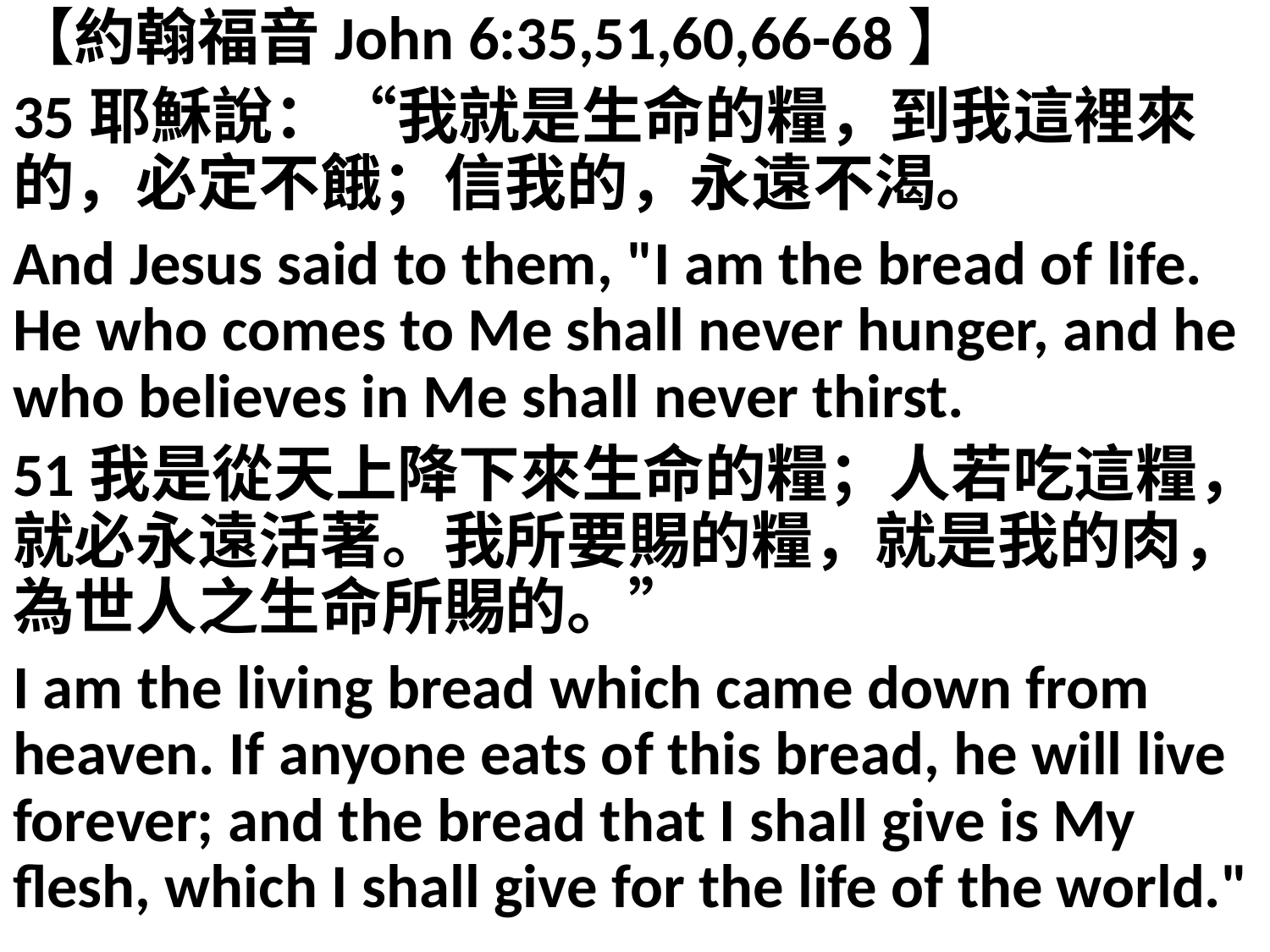

【約翰福音John 6:35,51,60,66-68】
35耶穌說：“我就是生命的糧，到我這裡來的，必定不餓；信我的，永遠不渴。
And Jesus said to them, "I am the bread of life. He who comes to Me shall never hunger, and he who believes in Me shall never thirst.
51我是從天上降下來生命的糧；人若吃這糧，就必永遠活著。我所要賜的糧，就是我的肉，為世人之生命所賜的。”
I am the living bread which came down from heaven. If anyone eats of this bread, he will live forever; and the bread that I shall give is My flesh, which I shall give for the life of the world."